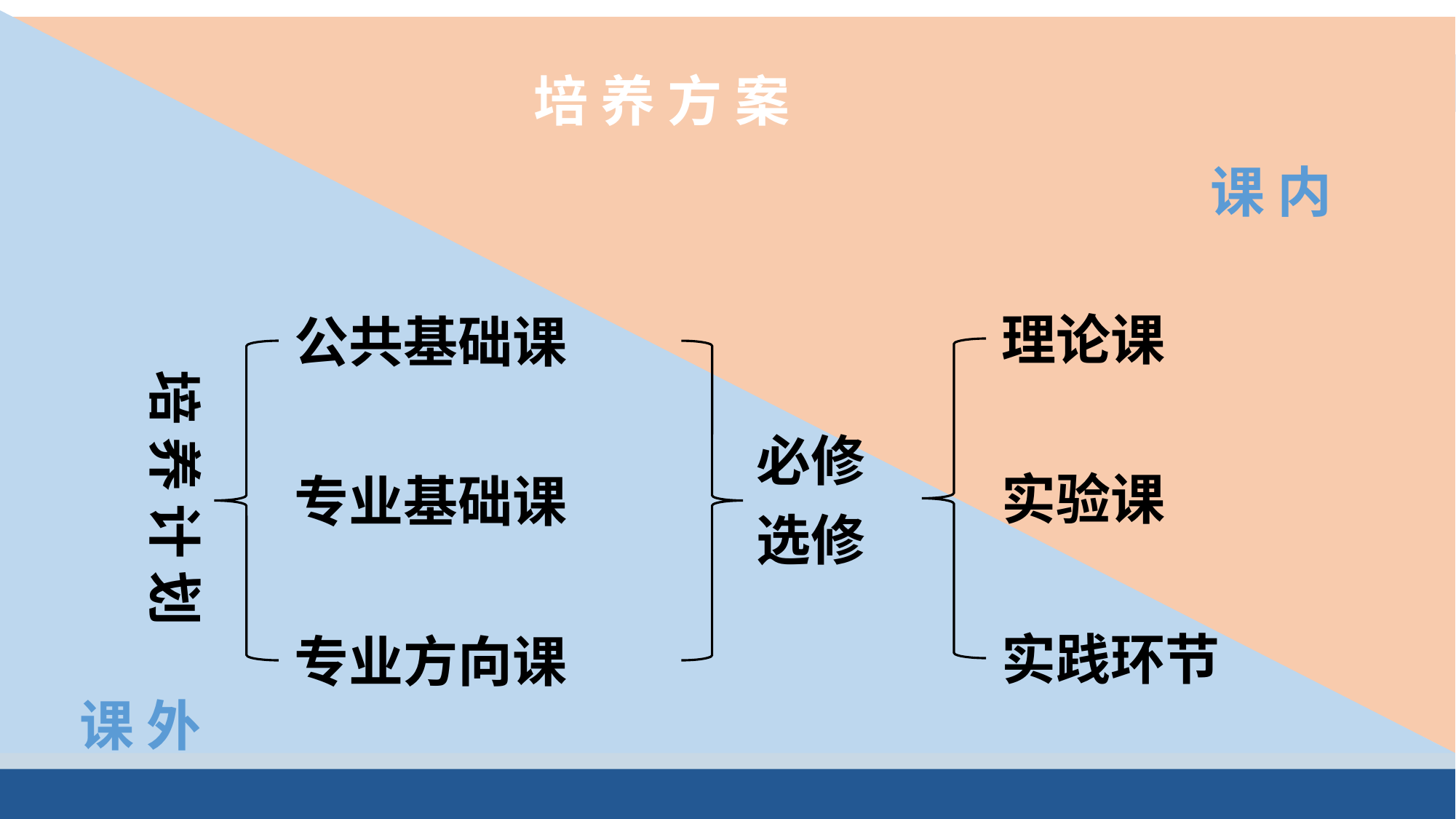

培 养 方 案
课 内
理论课
公共基础课

培 养 计 划
必修
实验课
专业基础课
选修
实践环节
专业方向课
课 外